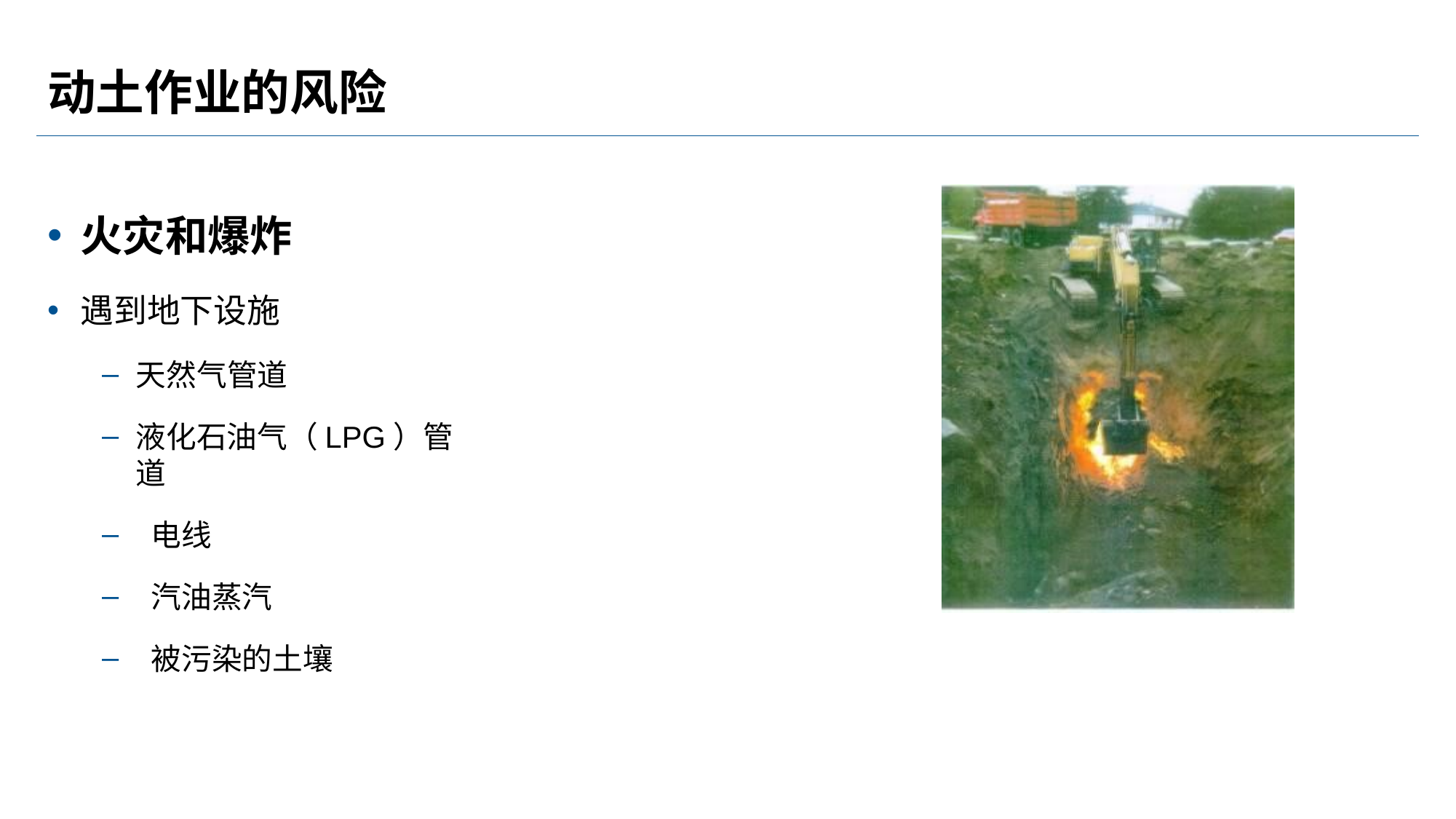

# 动土作业的风险

火灾和爆炸
遇到地下设施
天然气管道
液化石油气（LPG）管道
电线
汽油蒸汽
被污染的土壤
60